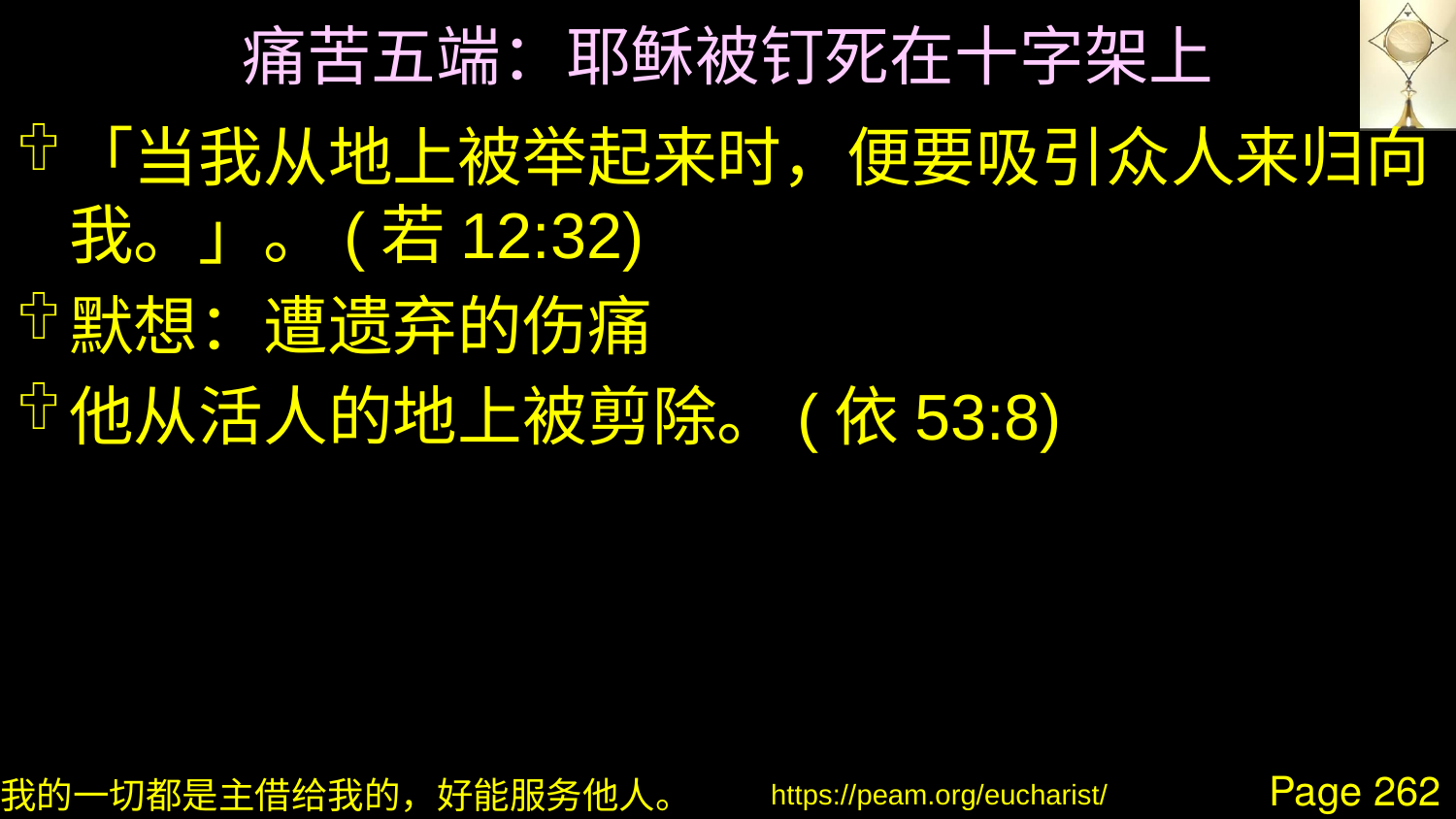

# 痛苦五端：耶稣被钉死在十字架上
「当我从地上被举起来时，便要吸引众人来归向我。」。(若12:32)
默想：遭遗弃的伤痛
他从活人的地上被剪除。(依53:8)